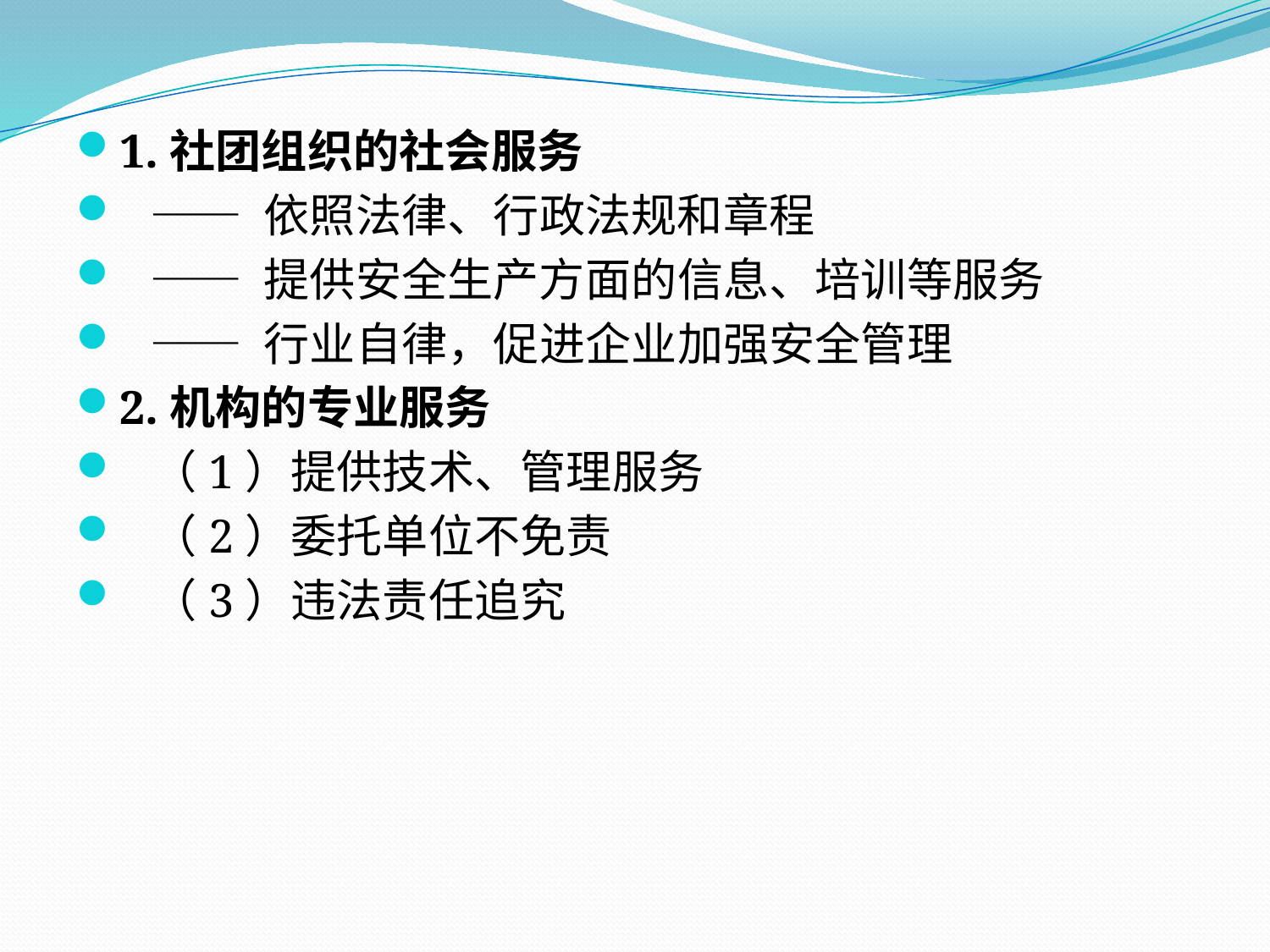

1.社团组织的社会服务
   —— 依照法律、行政法规和章程
   —— 提供安全生产方面的信息、培训等服务
   —— 行业自律，促进企业加强安全管理
2.机构的专业服务
  （1）提供技术、管理服务
  （2）委托单位不免责
  （3）违法责任追究